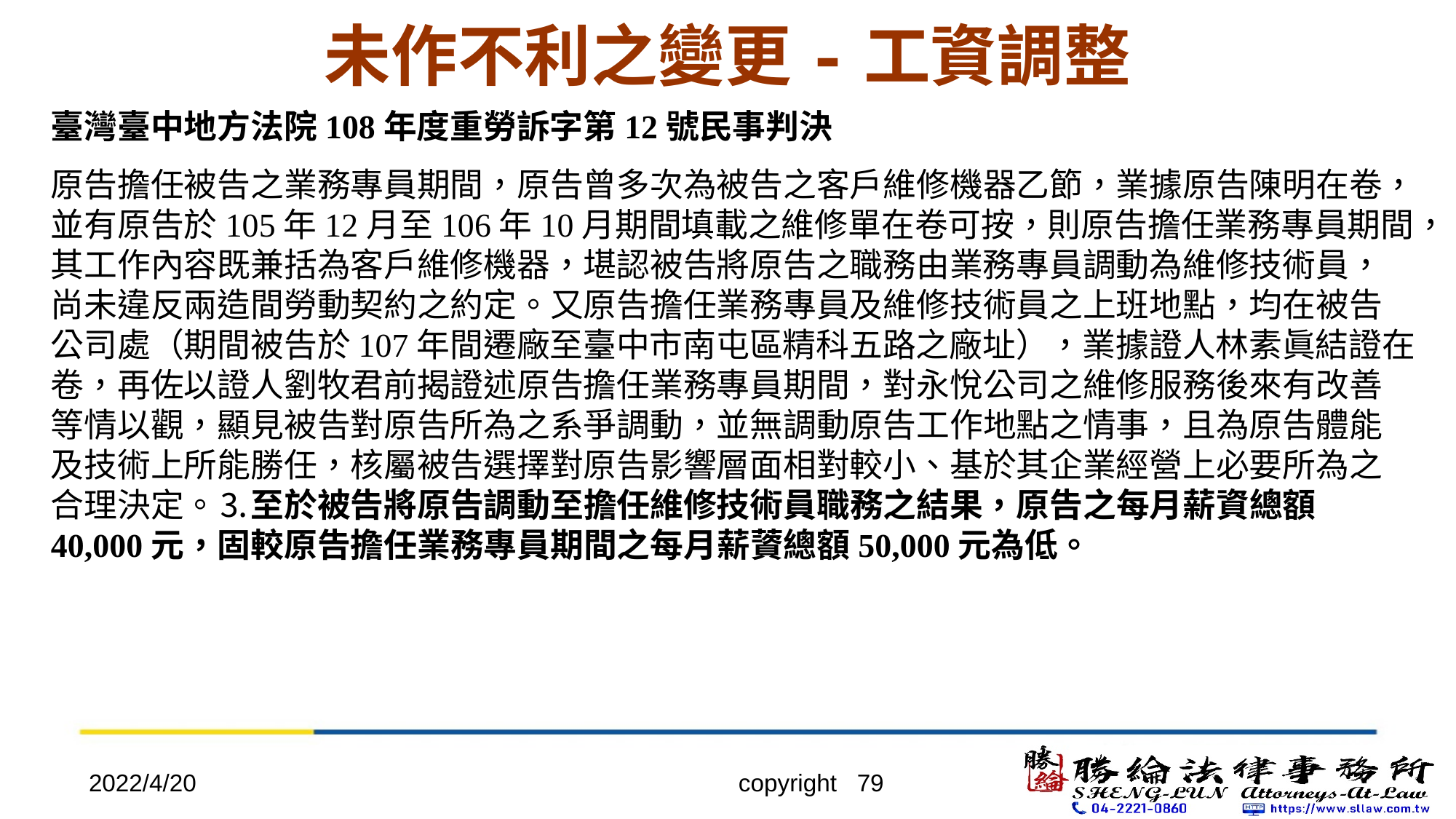

# 未作不利之變更-工資調整
臺灣臺中地方法院108年度重勞訴字第12號民事判決

原告擔任被告之業務專員期間，原告曾多次為被告之客戶維修機器乙節，業據原告陳明在卷，並有原告於105年12月至106年10月期間填載之維修單在卷可按，則原告擔任業務專員期間，其工作內容既兼括為客戶維修機器，堪認被告將原告之職務由業務專員調動為維修技術員，尚未違反兩造間勞動契約之約定。又原告擔任業務專員及維修技術員之上班地點，均在被告公司處（期間被告於107年間遷廠至臺中市南屯區精科五路之廠址），業據證人林素眞結證在卷，再佐以證人劉牧君前揭證述原告擔任業務專員期間，對永悅公司之維修服務後來有改善等情以觀，顯見被告對原告所為之系爭調動，並無調動原告工作地點之情事，且為原告體能及技術上所能勝任，核屬被告選擇對原告影響層面相對較小、基於其企業經營上必要所為之合理決定。⒊至於被告將原告調動至擔任維修技術員職務之結果，原告之每月薪資總額40,000元，固較原告擔任業務專員期間之每月薪薋總額50,000元為低。
2022/4/20
copyright   79